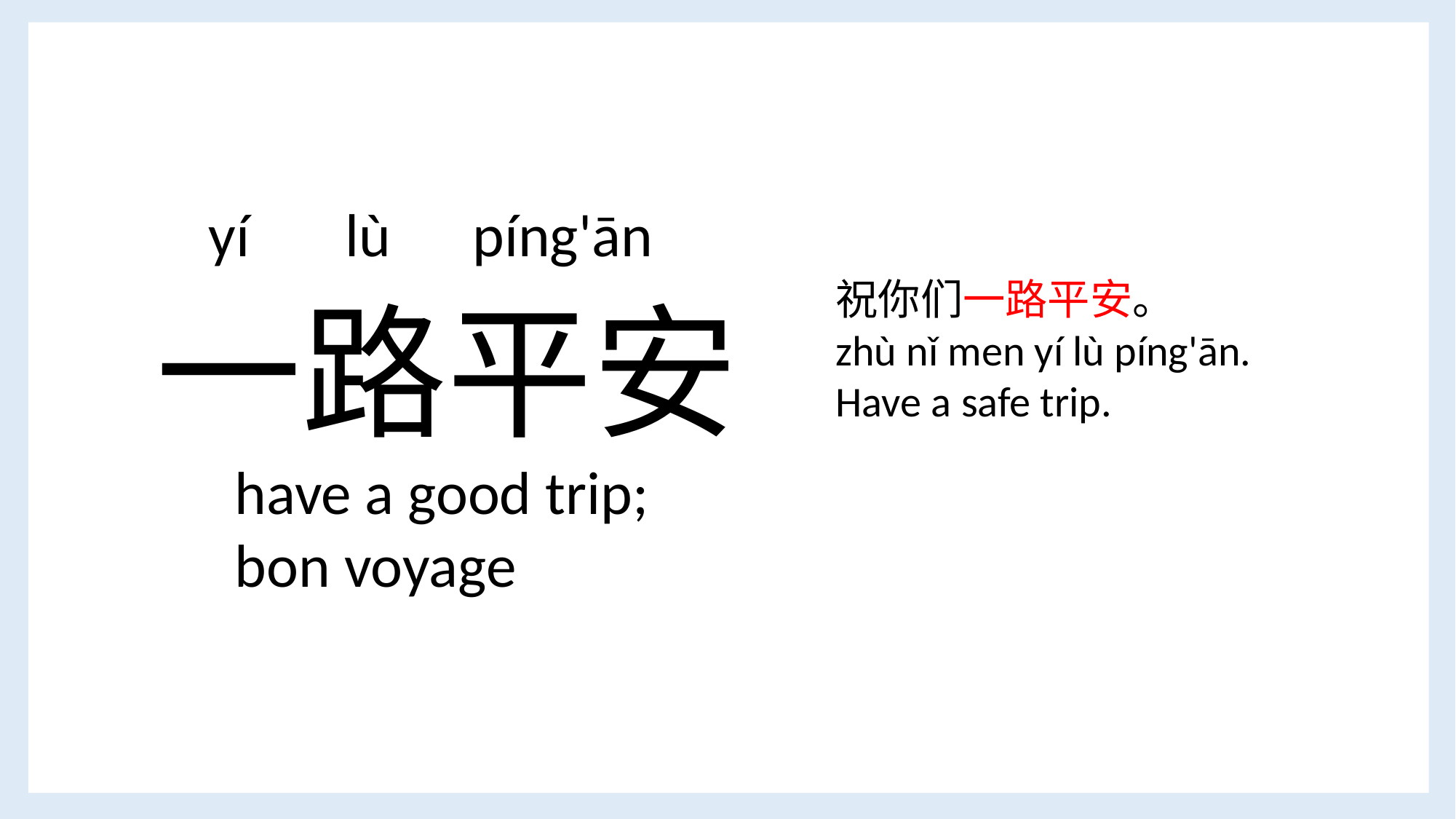

yí       lù      píng'ān
祝你们一路平安。
zhù nǐ men yí lù píng'ān.
Have a safe trip.
一路平安
have a good trip;
bon voyage